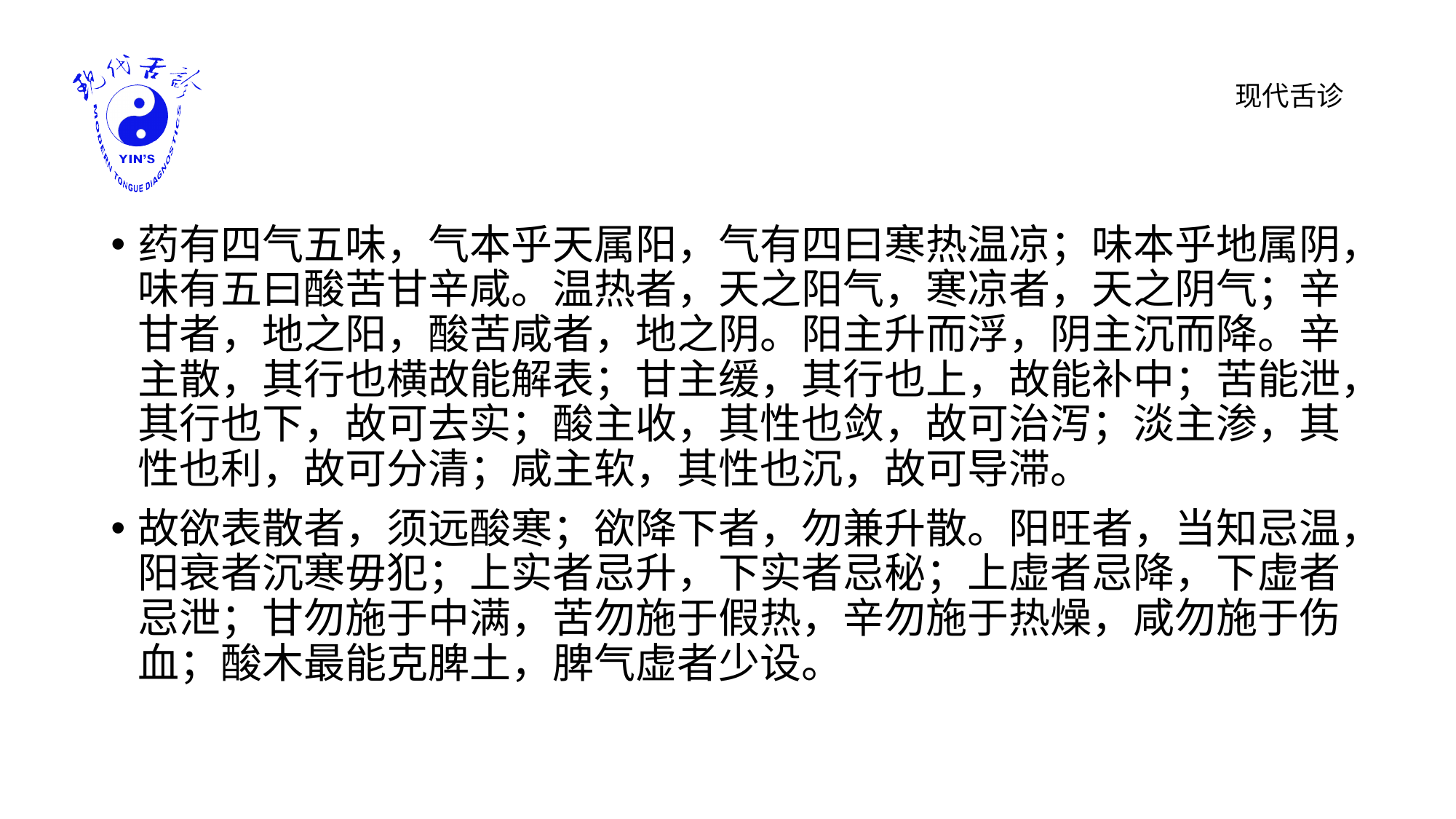

药有四气五味，气本乎天属阳，气有四曰寒热温凉；味本乎地属阴，味有五曰酸苦甘辛咸。温热者，天之阳气，寒凉者，天之阴气；辛甘者，地之阳，酸苦咸者，地之阴。阳主升而浮，阴主沉而降。辛主散，其行也横故能解表；甘主缓，其行也上，故能补中；苦能泄，其行也下，故可去实；酸主收，其性也敛，故可治泻；淡主渗，其性也利，故可分清；咸主软，其性也沉，故可导滞。
故欲表散者，须远酸寒；欲降下者，勿兼升散。阳旺者，当知忌温，阳衰者沉寒毋犯；上实者忌升，下实者忌秘；上虚者忌降，下虚者忌泄；甘勿施于中满，苦勿施于假热，辛勿施于热燥，咸勿施于伤血；酸木最能克脾土，脾气虚者少设。